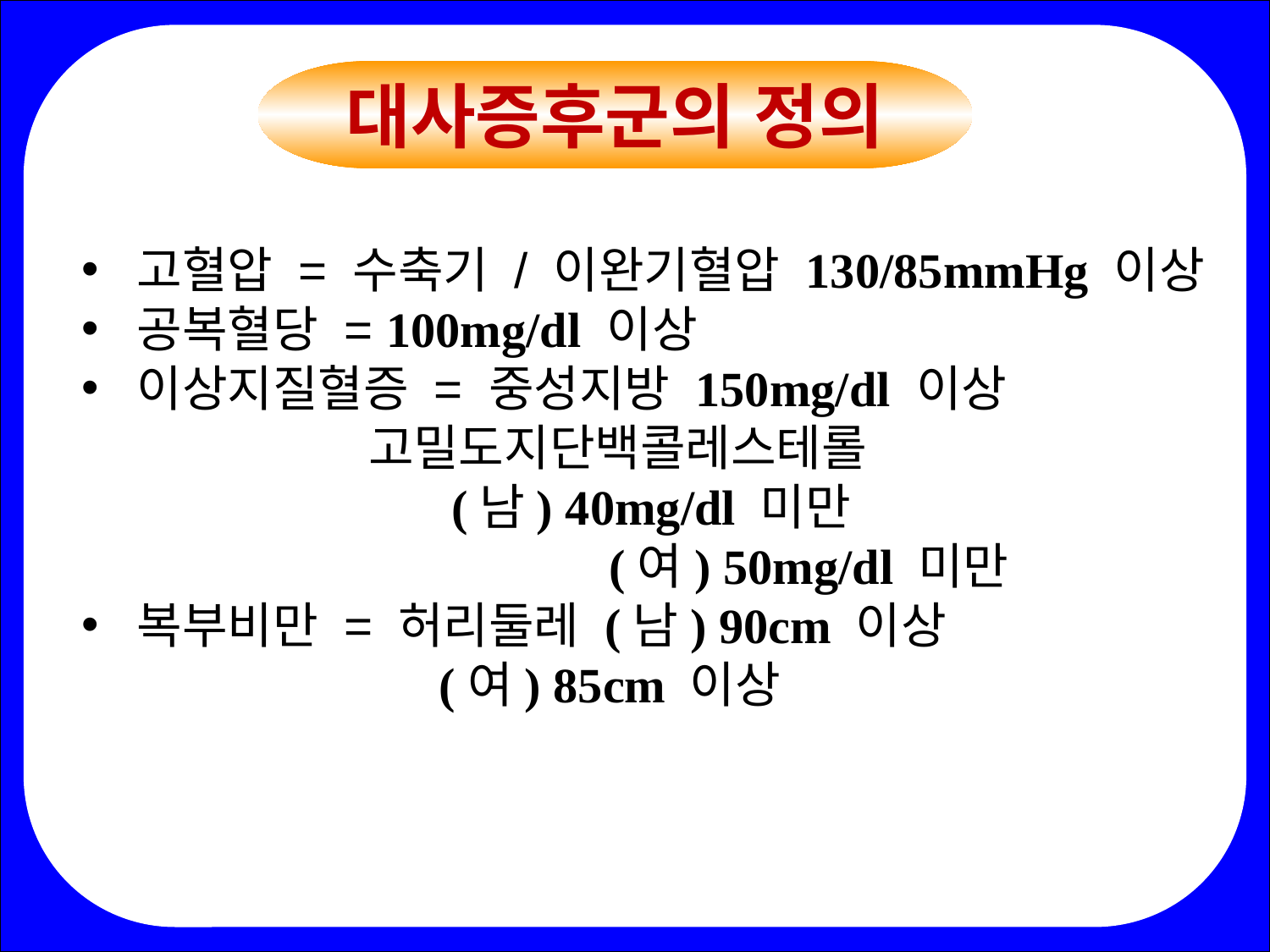

고혈압 = 수축기 / 이완기혈압 130/85mmHg 이상
 공복혈당 = 100mg/dl 이상
 이상지질혈증 = 중성지방 150mg/dl 이상
                    고밀도지단백콜레스테롤
                           (남) 40mg/dl 미만
                                           (여) 50mg/dl 미만
 복부비만 = 허리둘레 (남) 90cm 이상
                          (여) 85cm 이상
대사증후군의 정의